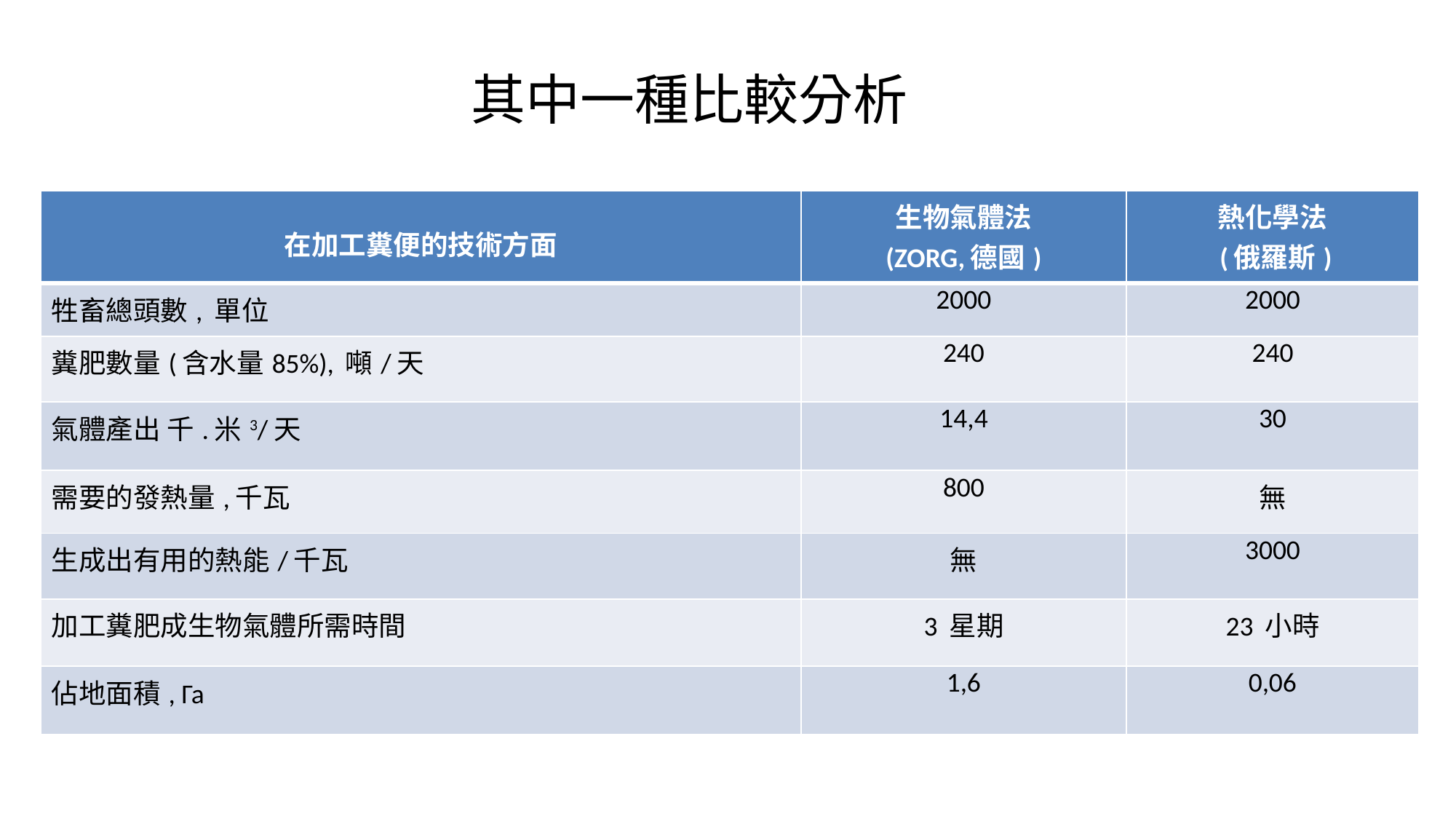

其中一種比較分析
| 在加工糞便的技術方面 | 生物氣體法 (ZORG,德國) | 熱化學法 (俄羅斯) |
| --- | --- | --- |
| 牲畜總頭數, 單位 | 2000 | 2000 |
| 糞肥數量(含水量85%), 噸/天 | 240 | 240 |
| 氣體產出 千.米3/天 | 14,4 | 30 |
| 需要的發熱量,千瓦 | 800 | 無 |
| 生成出有用的熱能/千瓦 | 無 | 3000 |
| 加工糞肥成生物氣體所需時間 | 3 星期 | 23 小時 |
| 佔地面積, Га | 1,6 | 0,06 |